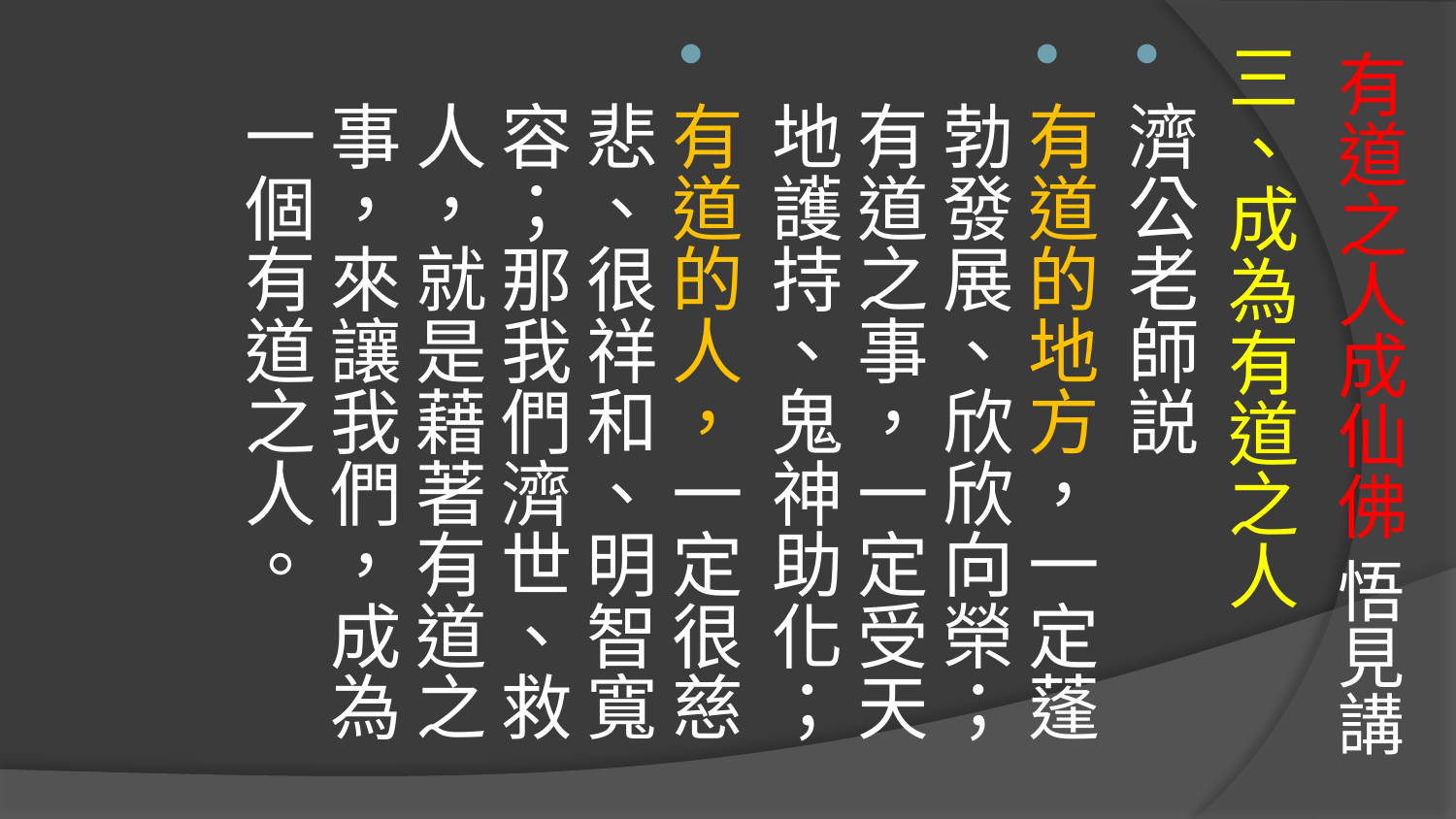

# 有道之人成仙佛 悟見講
三、成為有道之人
濟公老師説
有道的地方，一定蓬勃發展、欣欣向榮；有道之事，一定受天地護持、鬼神助化；
有道的人，一定很慈悲、很祥和、明智寬容；那我們濟世、救人，就是藉著有道之事，來讓我們，成為一個有道之人。